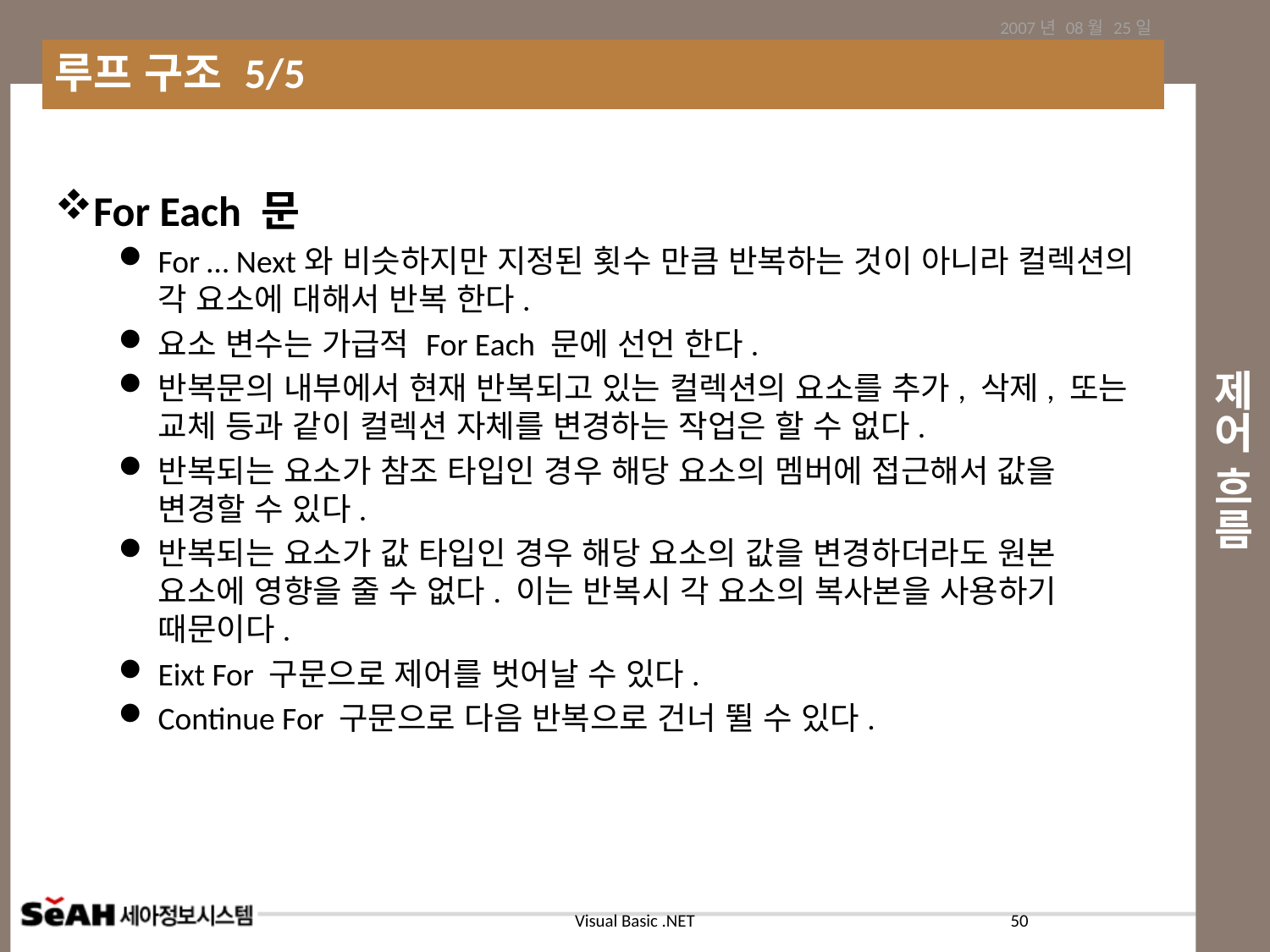

2007년 08월 25일
루프 구조 5/5
# 제어 흐름

For Each 문
For … Next와 비슷하지만 지정된 횟수 만큼 반복하는 것이 아니라 컬렉션의 각 요소에 대해서 반복 한다.
요소 변수는 가급적 For Each 문에 선언 한다.
반복문의 내부에서 현재 반복되고 있는 컬렉션의 요소를 추가, 삭제, 또는 교체 등과 같이 컬렉션 자체를 변경하는 작업은 할 수 없다.
반복되는 요소가 참조 타입인 경우 해당 요소의 멤버에 접근해서 값을 변경할 수 있다.
반복되는 요소가 값 타입인 경우 해당 요소의 값을 변경하더라도 원본 요소에 영향을 줄 수 없다. 이는 반복시 각 요소의 복사본을 사용하기 때문이다.
Eixt For 구문으로 제어를 벗어날 수 있다.
Continue For 구문으로 다음 반복으로 건너 뛸 수 있다.
50
Visual Basic .NET